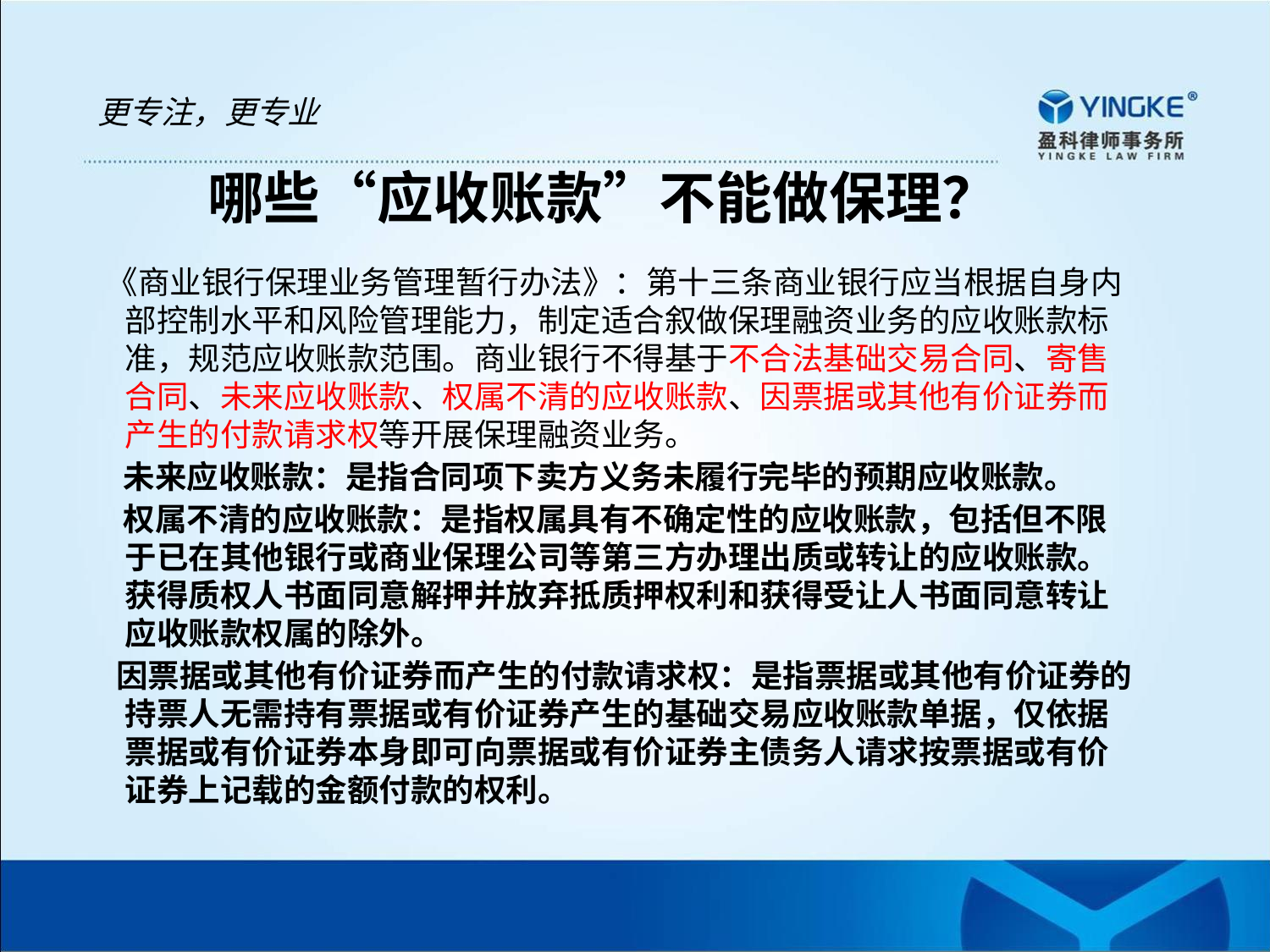

更专注，更专业
哪些“应收账款”不能做保理？
   《商业银行保理业务管理暂行办法》：第十三条商业银行应当根据自身内部控制水平和风险管理能力，制定适合叙做保理融资业务的应收账款标准，规范应收账款范围。商业银行不得基于不合法基础交易合同、寄售合同、未来应收账款、权属不清的应收账款、因票据或其他有价证券而产生的付款请求权等开展保理融资业务。
　  未来应收账款：是指合同项下卖方义务未履行完毕的预期应收账款。
　  权属不清的应收账款：是指权属具有不确定性的应收账款，包括但不限于已在其他银行或商业保理公司等第三方办理出质或转让的应收账款。获得质权人书面同意解押并放弃抵质押权利和获得受让人书面同意转让应收账款权属的除外。
　 因票据或其他有价证券而产生的付款请求权：是指票据或其他有价证券的持票人无需持有票据或有价证券产生的基础交易应收账款单据，仅依据票据或有价证券本身即可向票据或有价证券主债务人请求按票据或有价证券上记载的金额付款的权利。